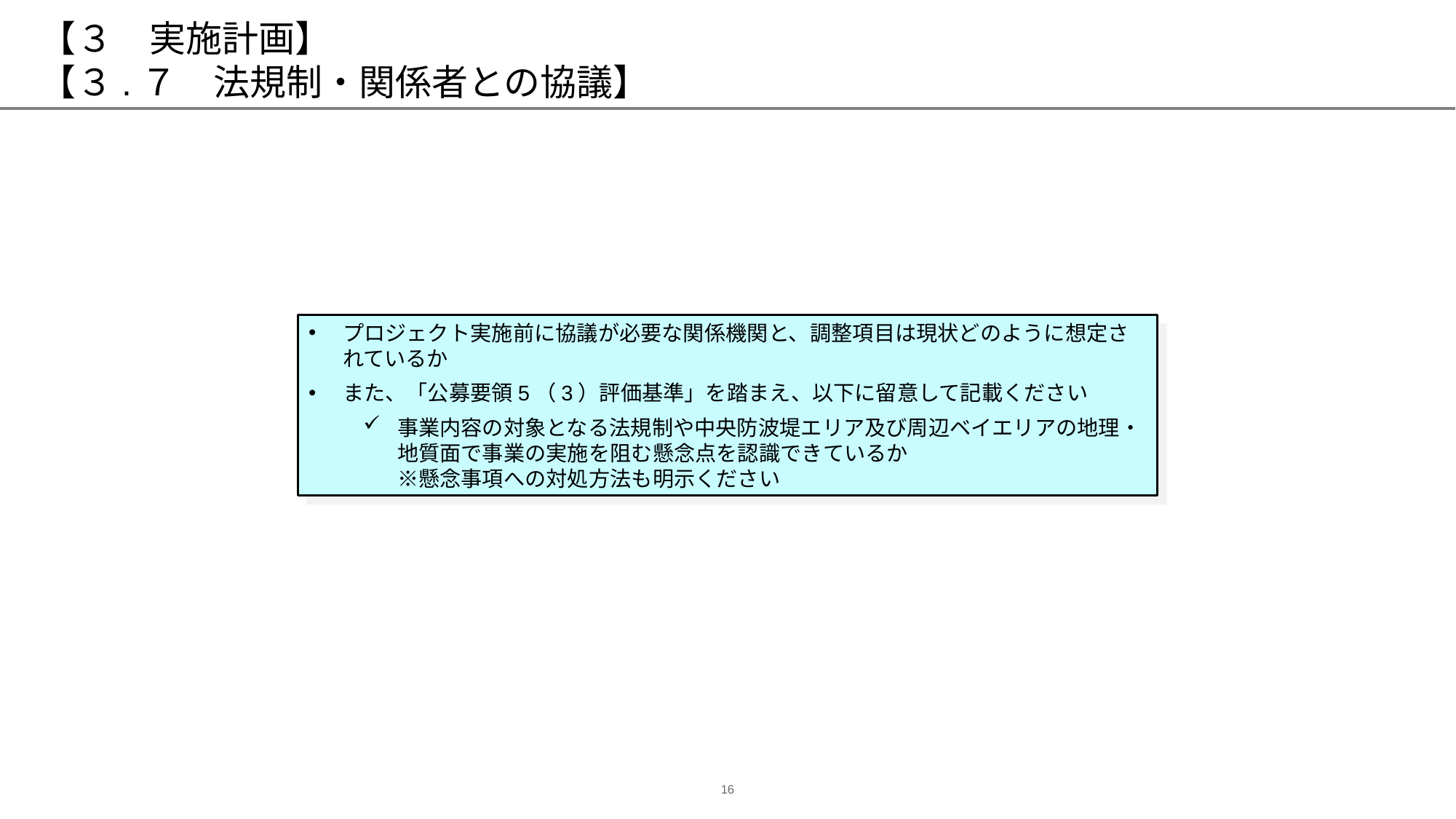

# 【３　実施計画】 【３.７　法規制・関係者との協議】

プロジェクト実施前に協議が必要な関係機関と、調整項目は現状どのように想定されているか
また、「公募要領5（3）評価基準」を踏まえ、以下に留意して記載ください
事業内容の対象となる法規制や中央防波堤エリア及び周辺ベイエリアの地理・地質面で事業の実施を阻む懸念点を認識できているか
※懸念事項への対処方法も明示ください